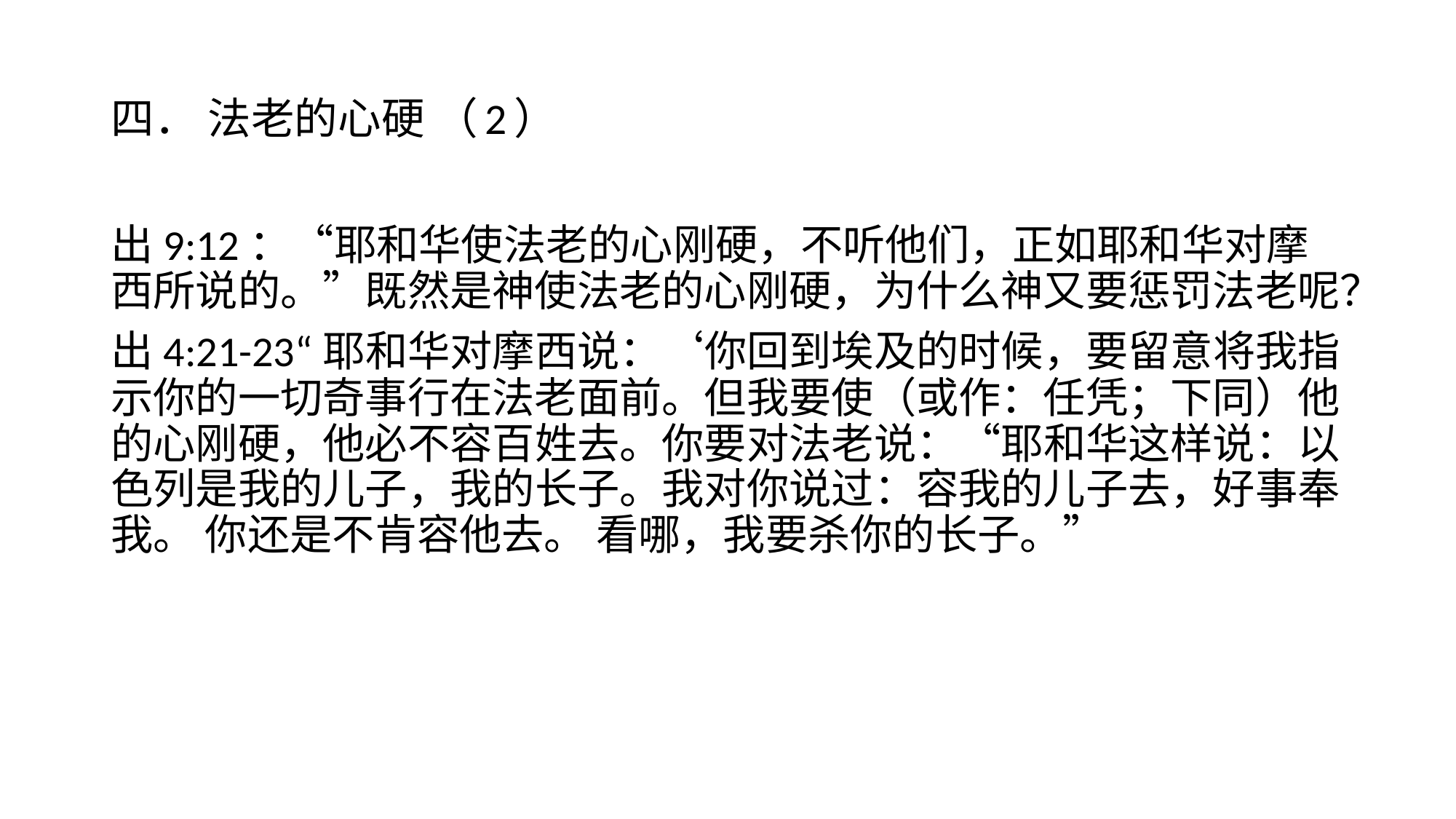

# 四． 法老的心硬 （2）
出9:12：“耶和华使法老的心刚硬，不听他们，正如耶和华对摩西所说的。”既然是神使法老的心刚硬，为什么神又要惩罚法老呢？
出4:21-23“耶和华对摩西说：‘你回到埃及的时候，要留意将我指示你的一切奇事行在法老面前。但我要使（或作：任凭；下同）他的心刚硬，他必不容百姓去。你要对法老说：“耶和华这样说：以色列是我的儿子，我的长子。我对你说过：容我的儿子去，好事奉我。 你还是不肯容他去。 看哪，我要杀你的长子。”